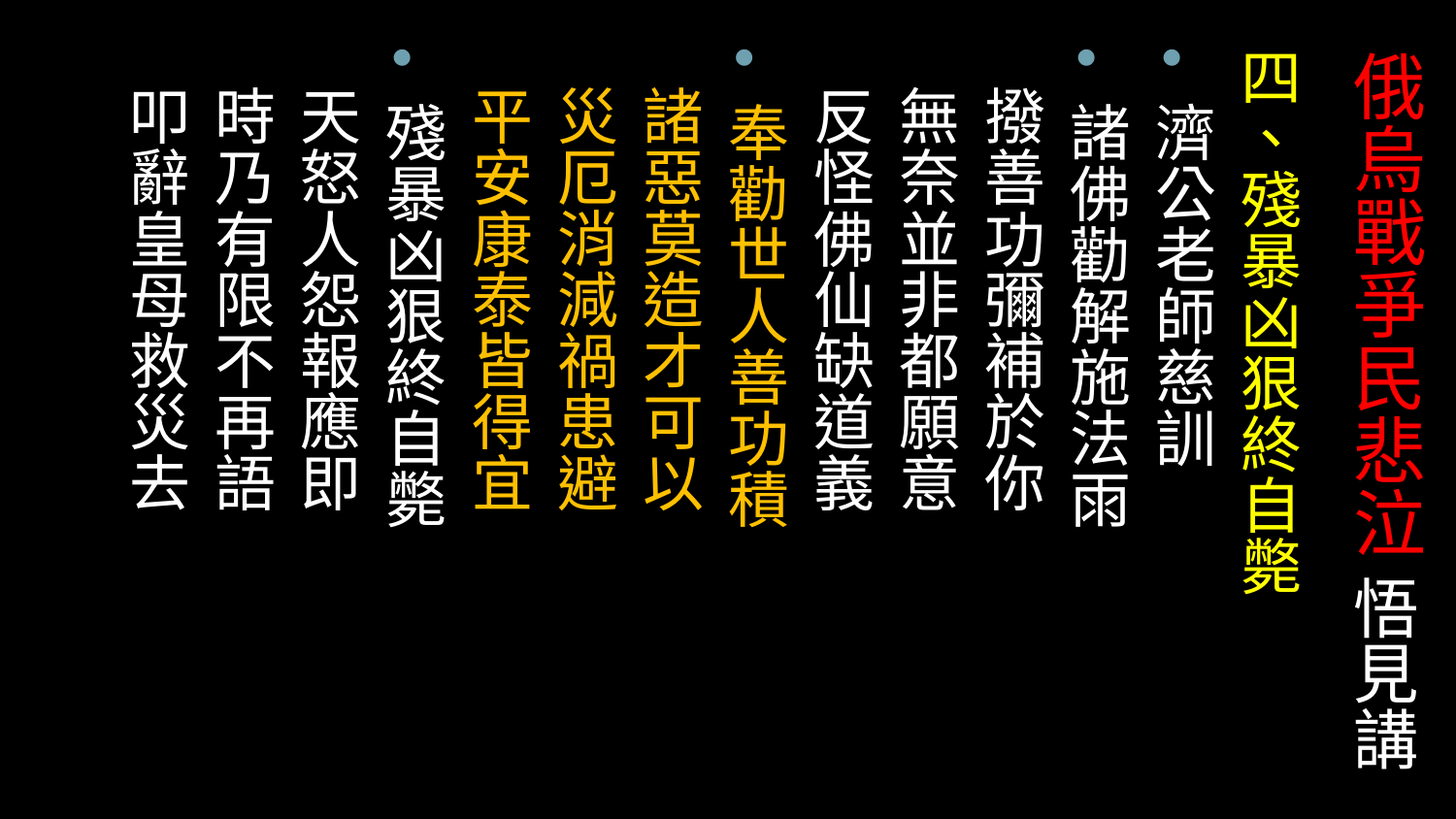

四、殘暴凶狠終自斃
濟公老師慈訓
諸佛勸解施法雨
  撥善功彌補於你
  無奈並非都願意
  反怪佛仙缺道義
奉勸世人善功積
  諸惡莫造才可以
  災厄消減禍患避
  平安康泰皆得宜
殘暴凶狠終自斃
  天怒人怨報應即
  時乃有限不再語
  叩辭皇母救災去

# 俄烏戰爭民悲泣 悟見講